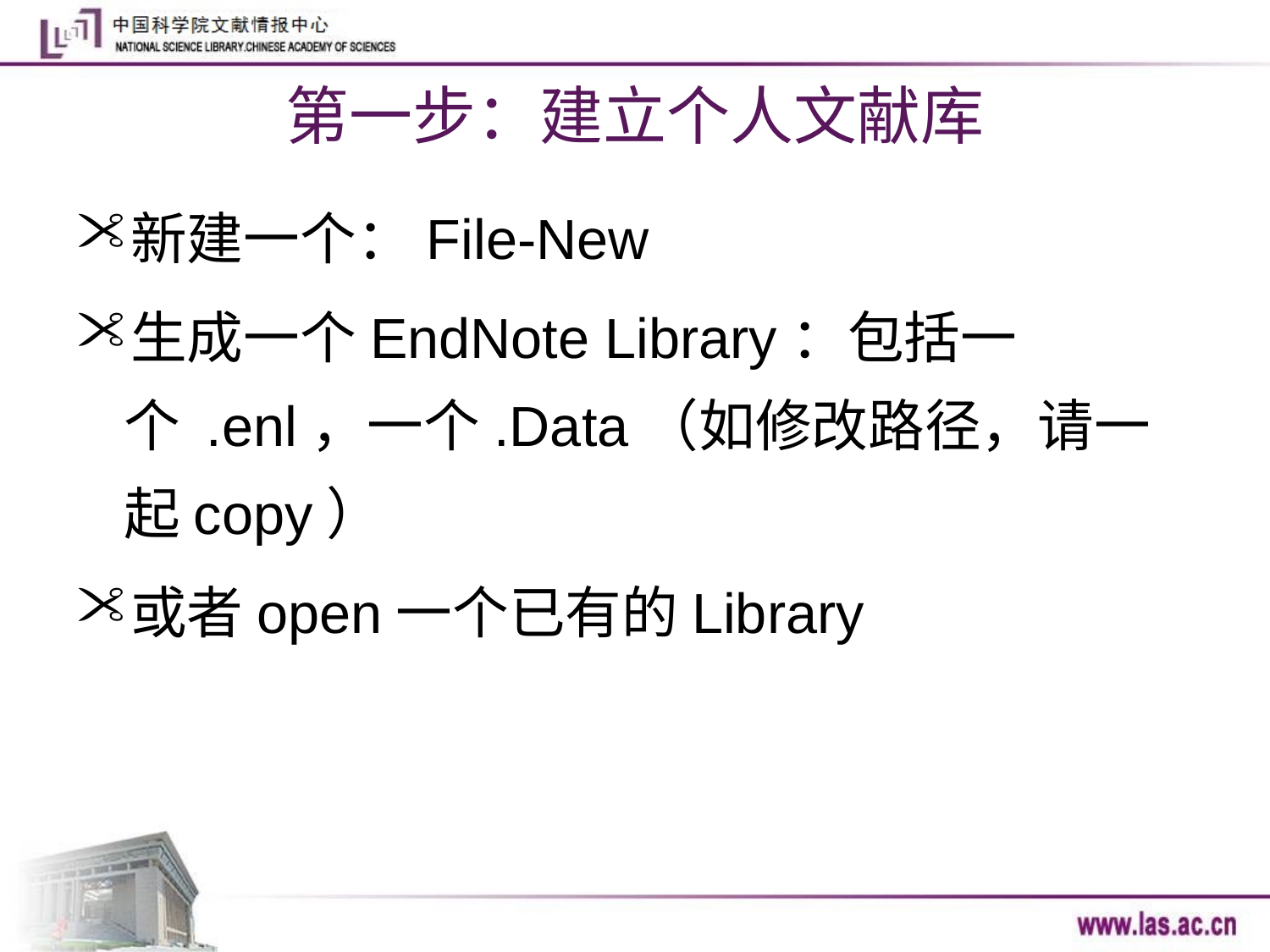

# 第一步：建立个人文献库
新建一个：File-New
生成一个EndNote Library：包括一个 .enl，一个.Data（如修改路径，请一起copy）
或者open一个已有的Library